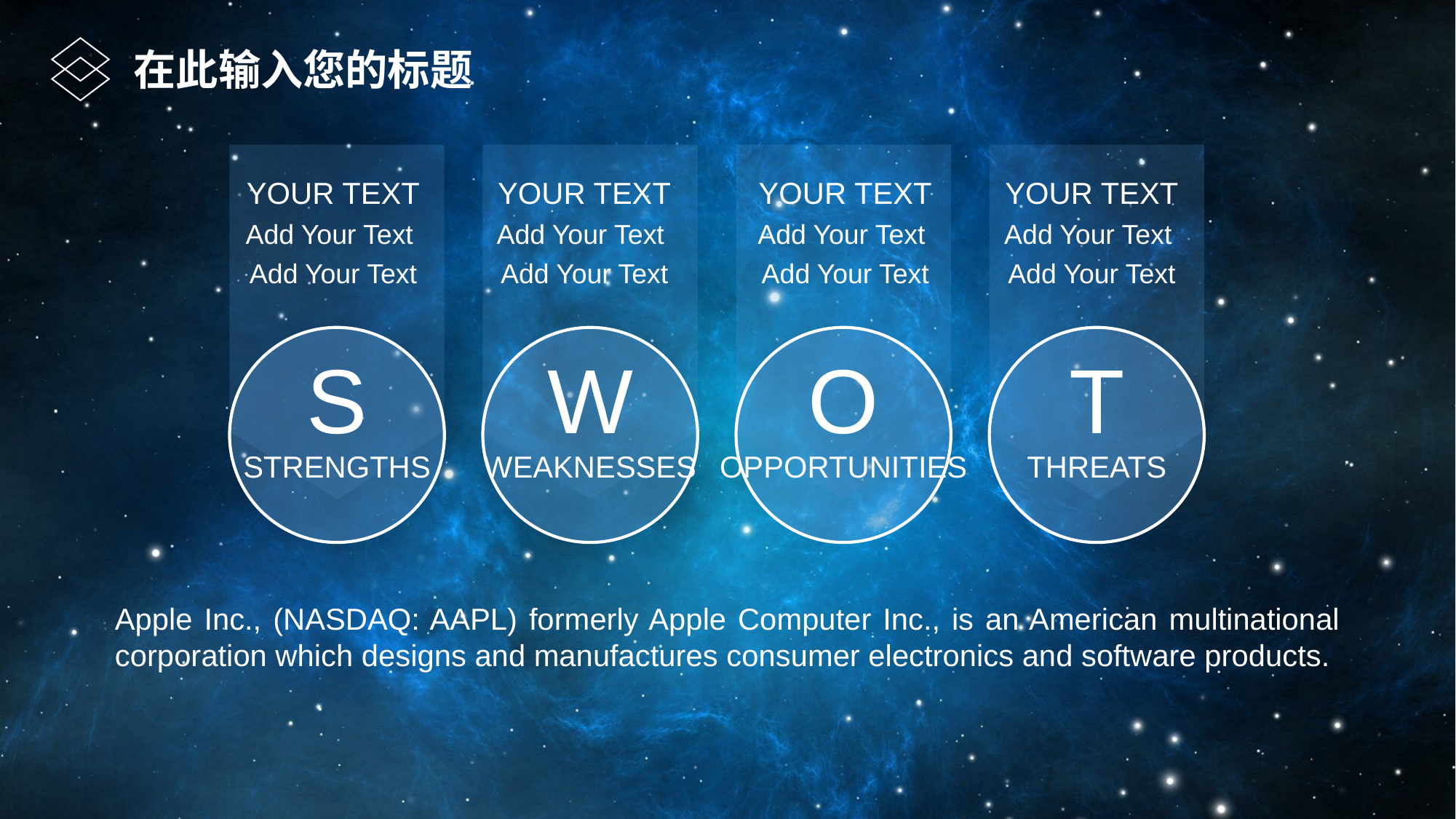

在此输入您的标题

YOUR TEXT
Add Your Text
Add Your Text

YOUR TEXT
Add Your Text
Add Your Text

YOUR TEXT
Add Your Text
Add Your Text

YOUR TEXT
Add Your Text
Add Your Text

S
strengths

W
weaknesses

O
opportunities

T
threats
Apple Inc., (NASDAQ: AAPL) formerly Apple Computer Inc., is an American multinational corporation which designs and manufactures consumer electronics and software products.